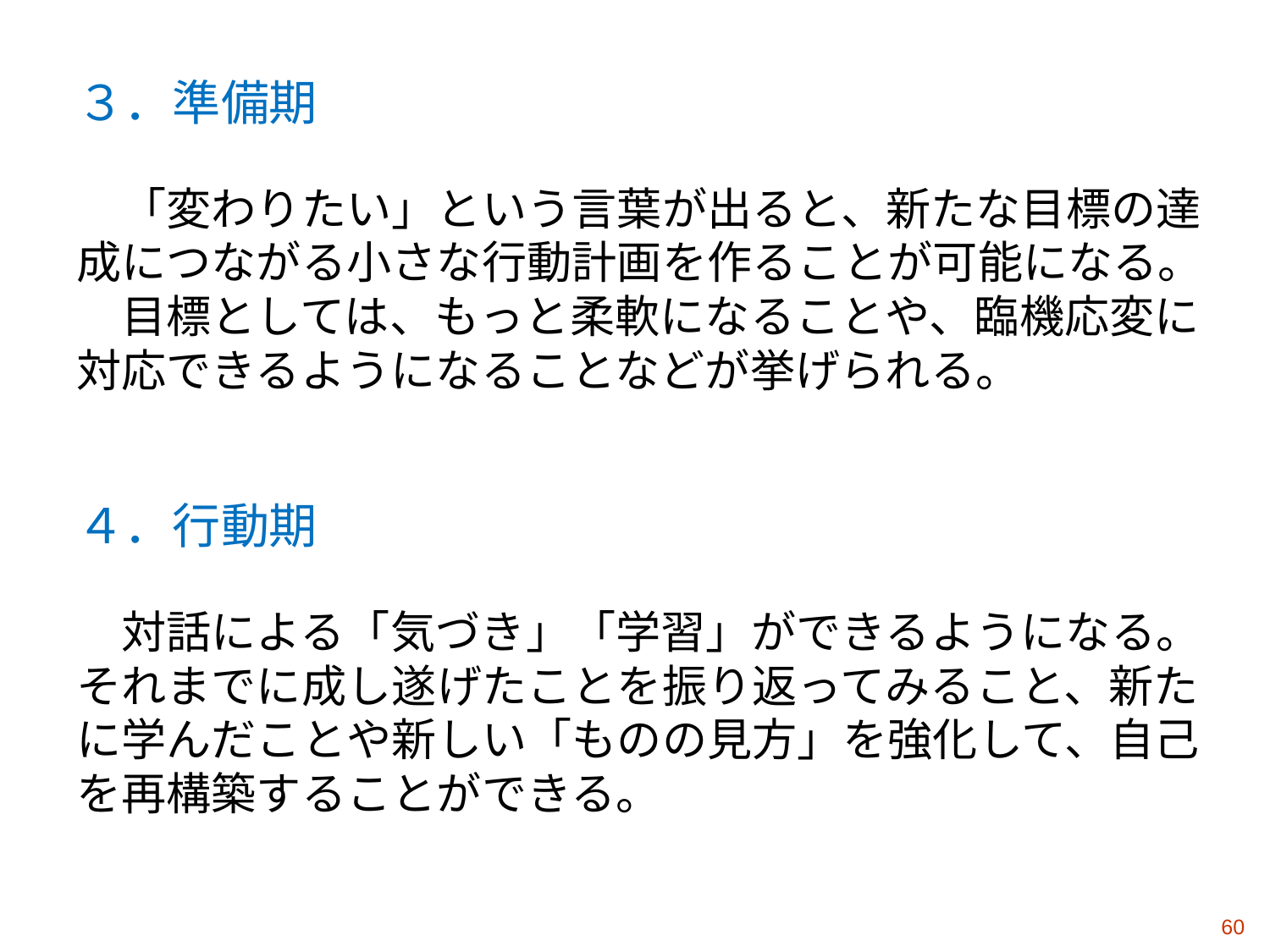

３．準備期

　「変わりたい」という言葉が出ると、新たな目標の達成につながる小さな行動計画を作ることが可能になる。
　目標としては、もっと柔軟になることや、臨機応変に対応できるようになることなどが挙げられる。

４．行動期

　対話による「気づき」「学習」ができるようになる。それまでに成し遂げたことを振り返ってみること、新たに学んだことや新しい「ものの見方」を強化して、自己を再構築することができる。
60